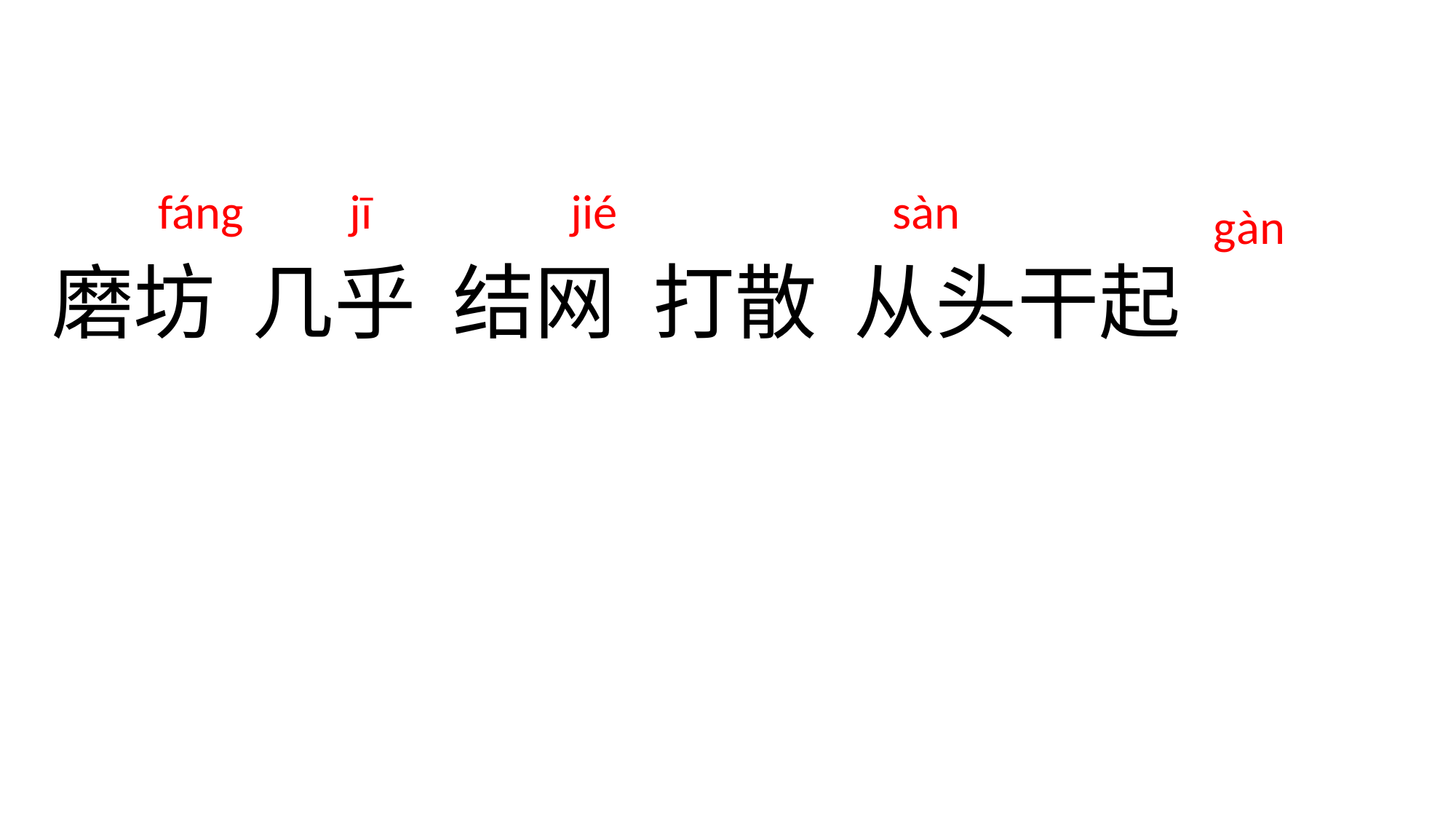

fáng
jī
jié
sàn
gàn
   磨坊  几乎  结网  打散  从头干起